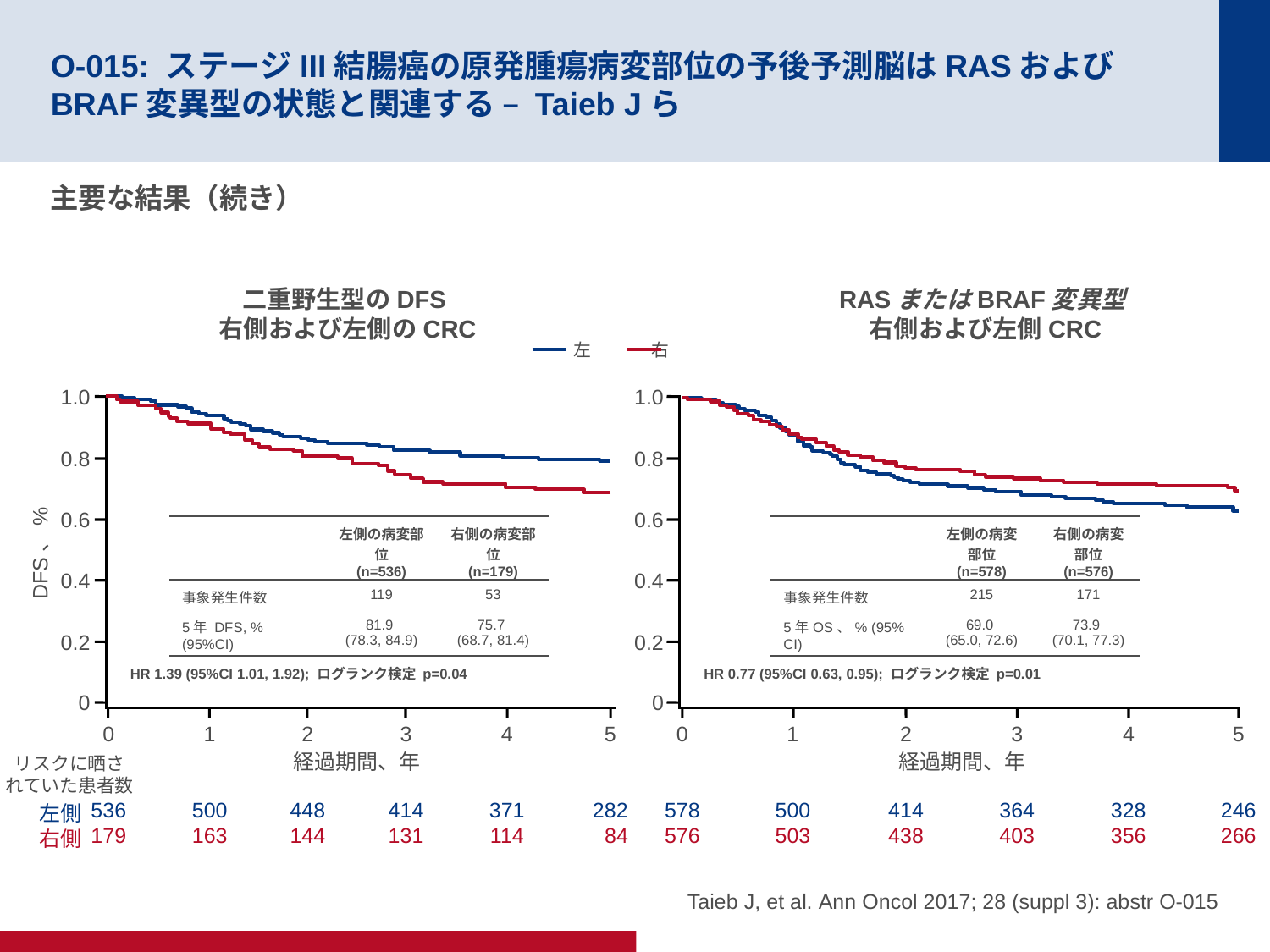

# O-015: ステージIII結腸癌の原発腫瘍病変部位の予後予測脳はRASおよびBRAF変異型の状態と関連する – Taieb Jら
主要な結果（続き）

二重野生型のDFS
右側および左側のCRC
RASまたはBRAF変異型
右側および左側CRC
左               右
1.0
1.0

0.8

0.6

0.4

0.2

HR 0.77 (95%CI 0.63, 0.95); ログランク検定 p=0.01
0

4

328
356

5

246
266
0

578
576
1

500
503

2

414
438
3

364
403
経過期間、年

0.8

0.6
|  | 左側の病変部位 (n=536) | 右側の病変部位 (n=179) |
| --- | --- | --- |
| 事象発生件数 | 119 | 53 |
| 5年 DFS, % (95%CI) | 81.9 (78.3, 84.9) | 75.7 (68.7, 81.4) |
|  | 左側の病変部位 (n=578) | 右側の病変部位 (n=576) |
| --- | --- | --- |
| 事象発生件数 | 215 | 171 |
| 5年OS、% (95% CI) | 69.0 (65.0, 72.6) | 73.9 (70.1, 77.3) |

DFS、%
0.4

0.2

HR 1.39 (95%CI 1.01, 1.92); ログランク検定 p=0.04
0

4

371
114

5

282
84
0

536
179
1

500
163

2

448
144
3

414
131
経過期間、年
リスクに晒さ
れていた患者数
左側
右側
Taieb J, et al. Ann Oncol 2017; 28 (suppl 3): abstr O-015